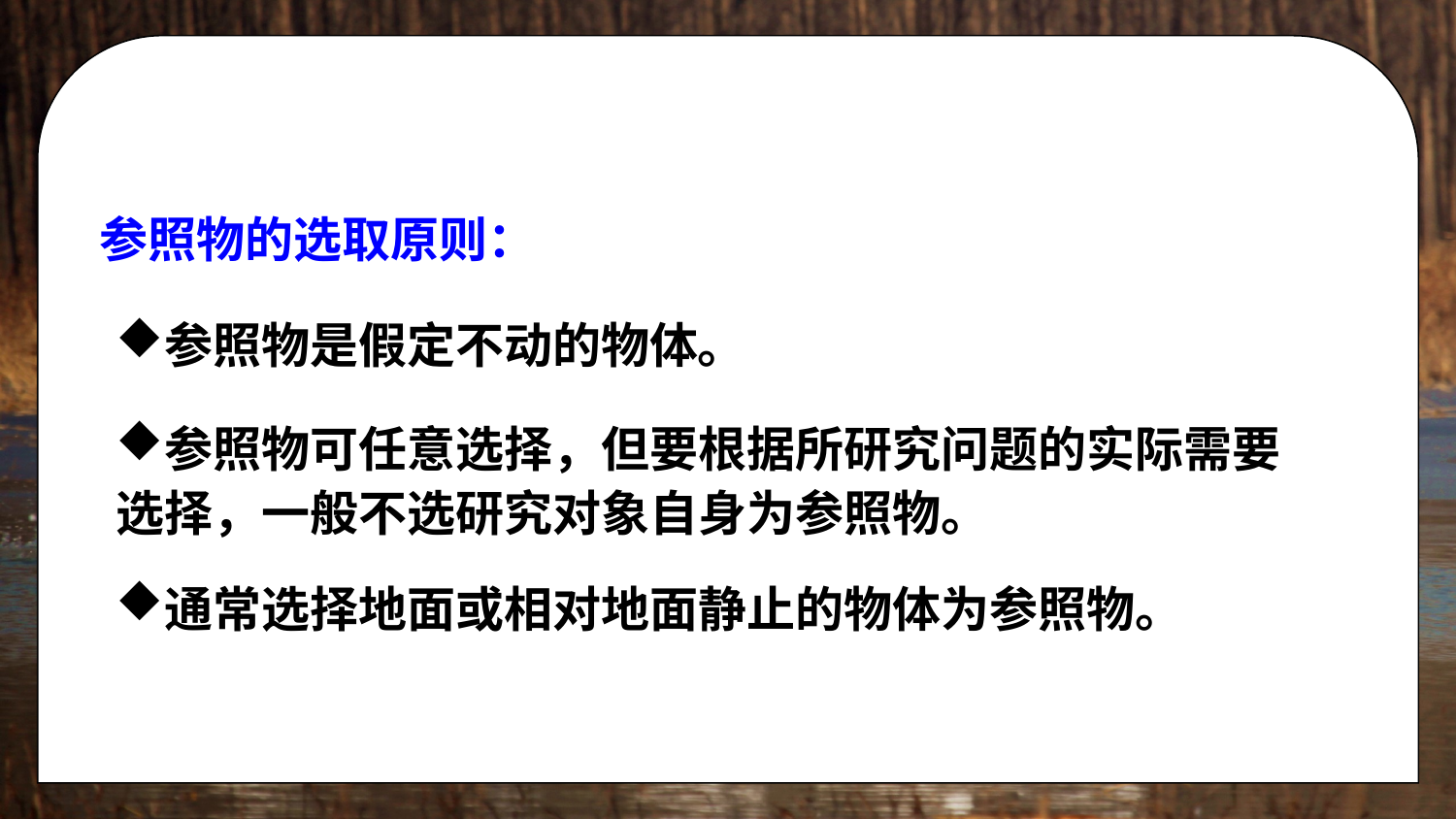

参照物的选取原则：
参照物是假定不动的物体。
参照物可任意选择，但要根据所研究问题的实际需要选择，一般不选研究对象自身为参照物。
通常选择地面或相对地面静止的物体为参照物。